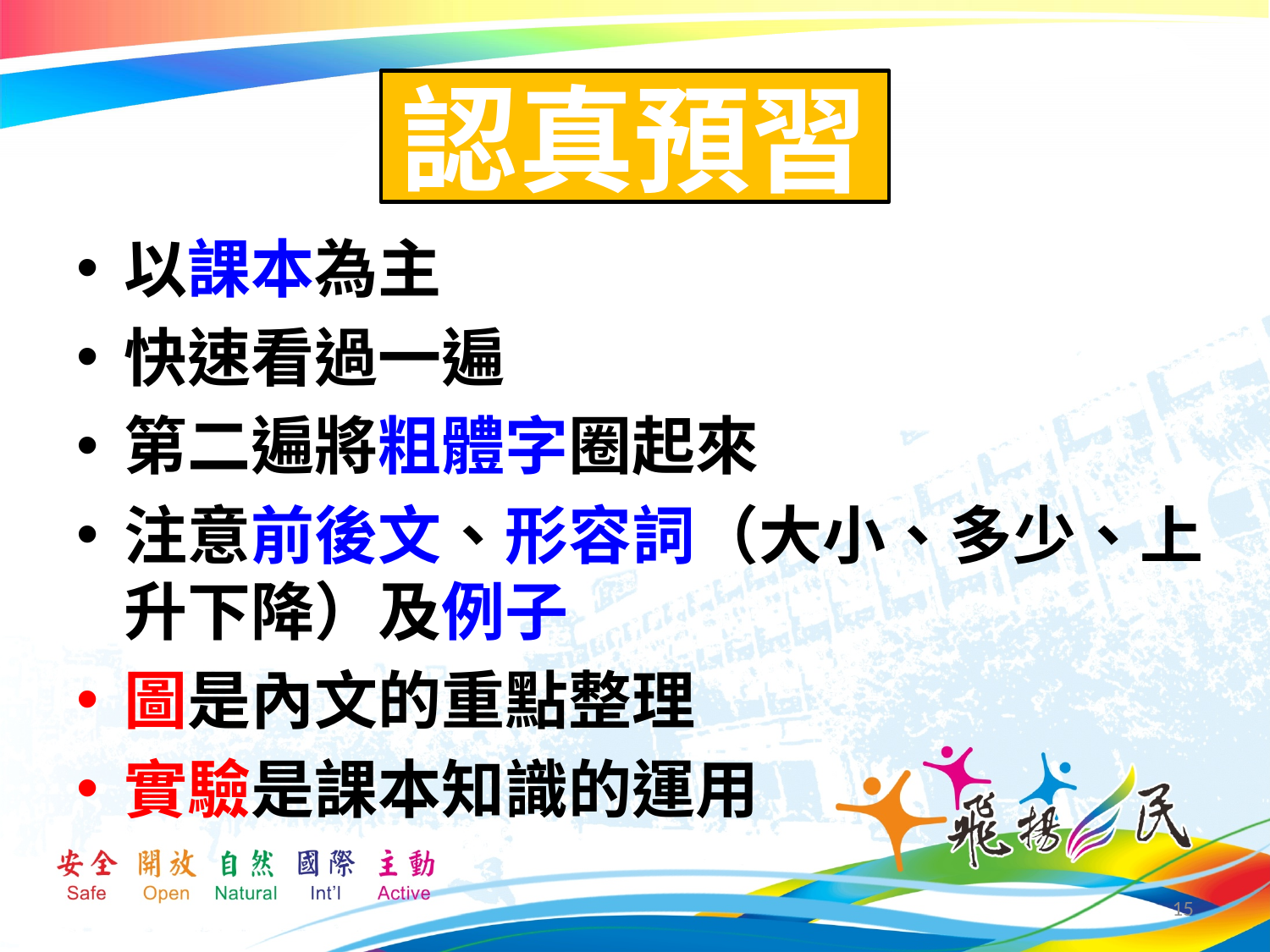

# 認真預習
以課本為主
快速看過一遍
第二遍將粗體字圈起來
注意前後文、形容詞（大小、多少、上升下降）及例子
圖是內文的重點整理
實驗是課本知識的運用
15